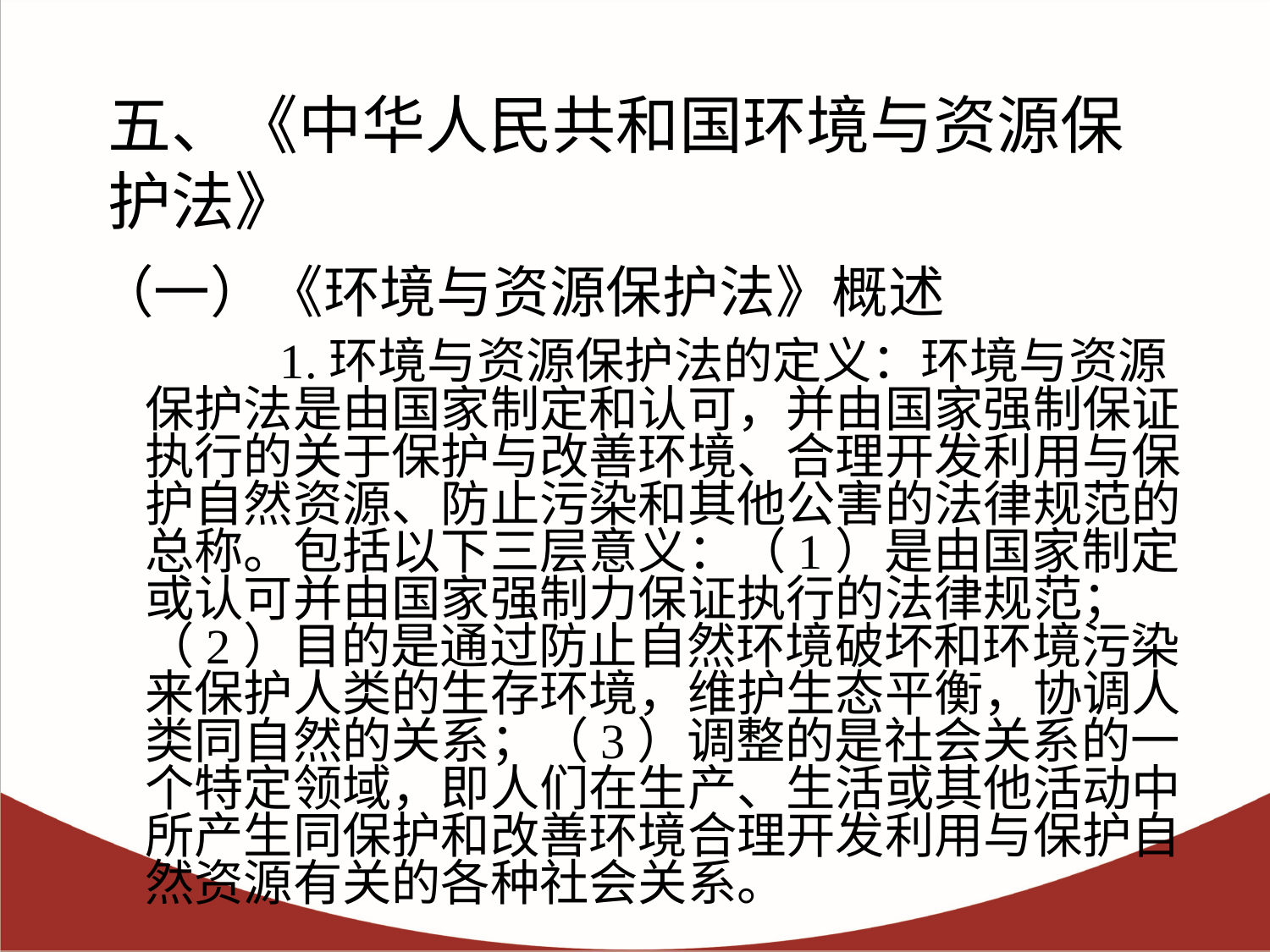

# 五、《中华人民共和国环境与资源保护法》
（一）《环境与资源保护法》概述
             1.环境与资源保护法的定义：环境与资源保护法是由国家制定和认可，并由国家强制保证执行的关于保护与改善环境、合理开发利用与保护自然资源、防止污染和其他公害的法律规范的总称。包括以下三层意义：（1）是由国家制定或认可并由国家强制力保证执行的法律规范；（2）目的是通过防止自然环境破坏和环境污染来保护人类的生存环境，维护生态平衡，协调人类同自然的关系；（3）调整的是社会关系的一个特定领域，即人们在生产、生活或其他活动中所产生同保护和改善环境合理开发利用与保护自然资源有关的各种社会关系。